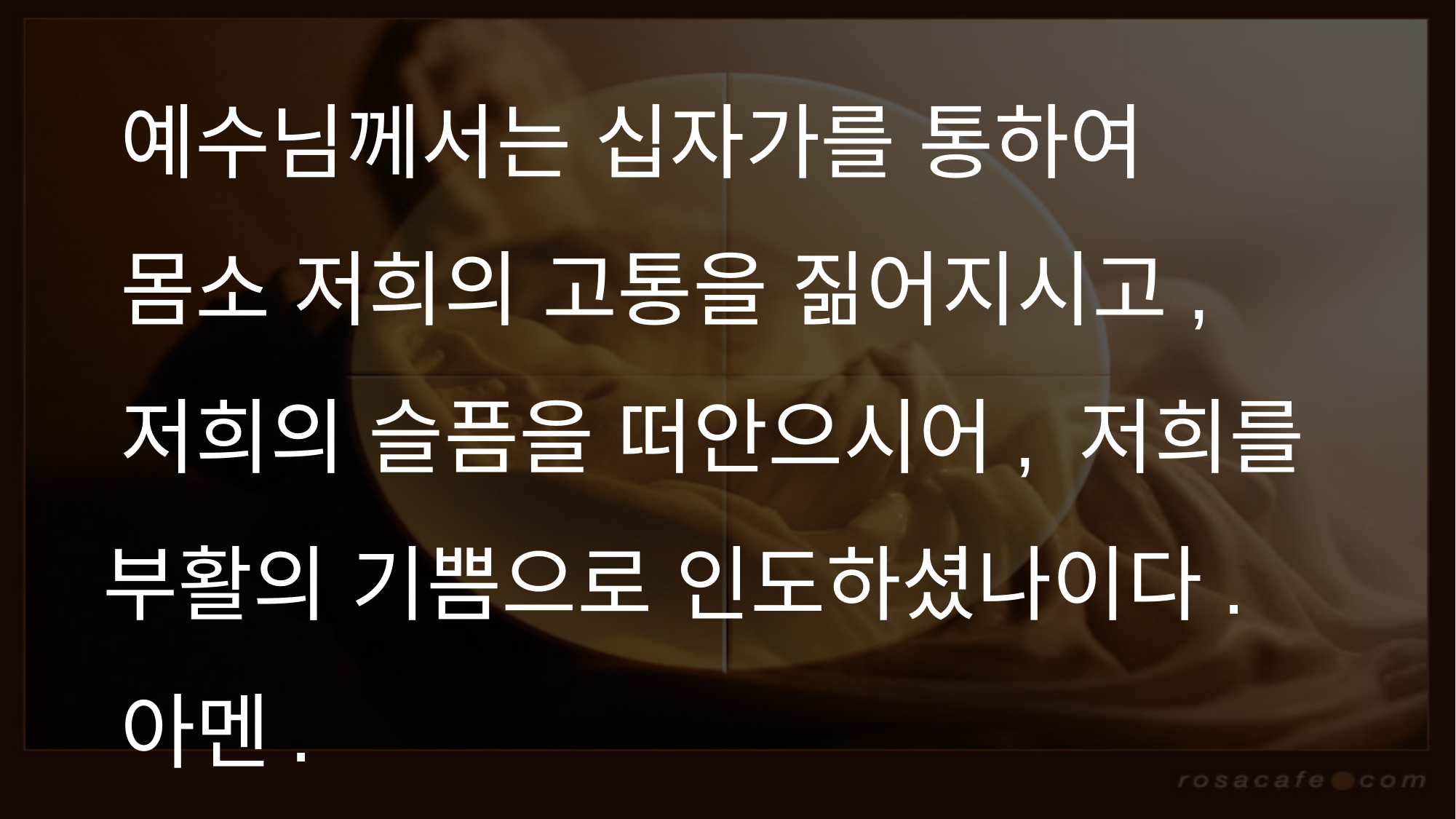

# 예수님께서는 십자가를 통하여 몸소 저희의 고통을 짊어지시고, 저희의 슬픔을 떠안으시어, 저희를 부활의 기쁨으로 인도하셨나이다. 아멘.